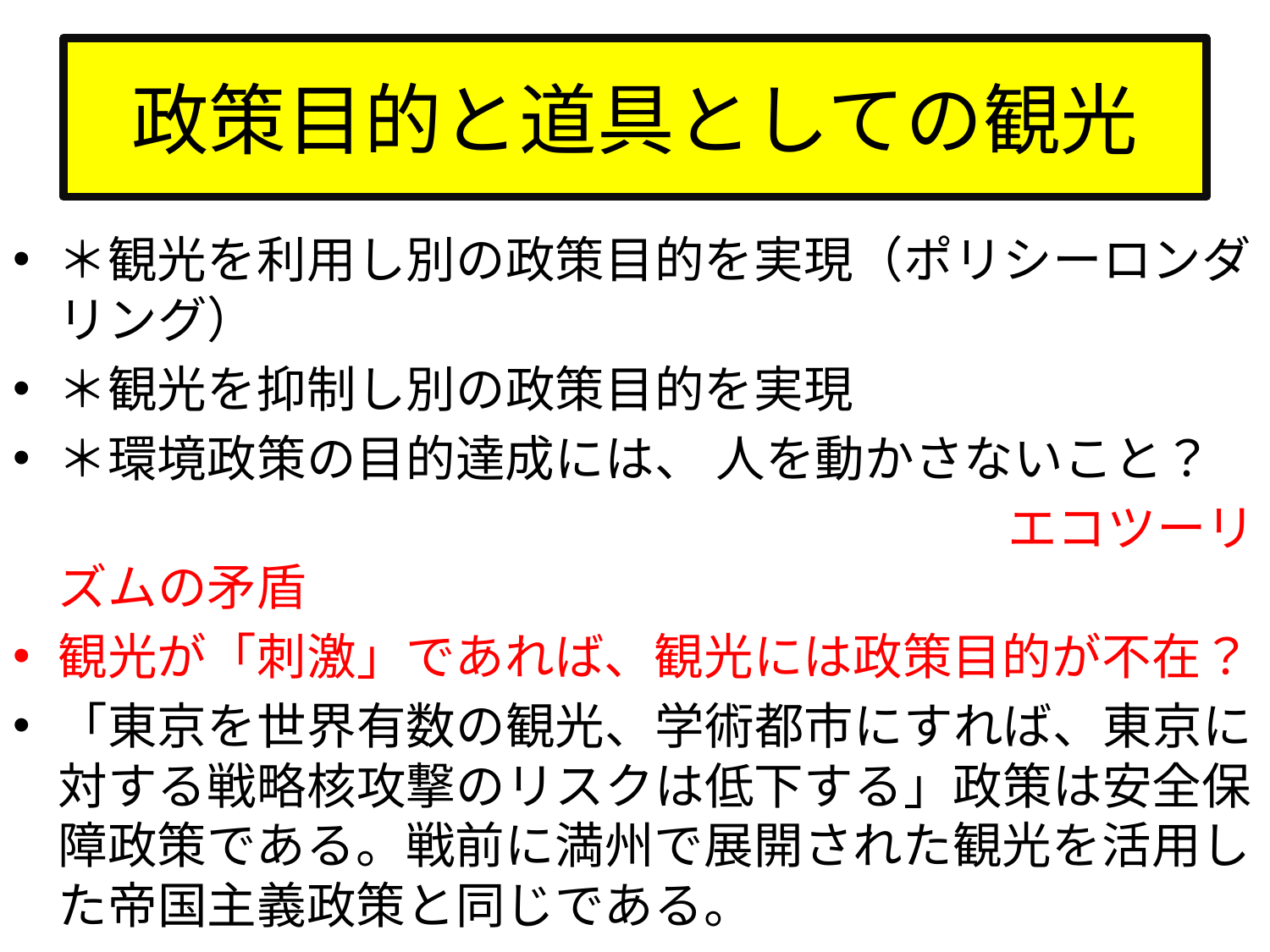

# 政策目的と道具としての観光
＊観光を利用し別の政策目的を実現（ポリシーロンダリング）
＊観光を抑制し別の政策目的を実現
＊環境政策の目的達成には、 人を動かさないこと？
　　　　　　　　　　　　　　　　　　　　エコツーリズムの矛盾
観光が「刺激」であれば、観光には政策目的が不在？
「東京を世界有数の観光、学術都市にすれば、東京に対する戦略核攻撃のリスクは低下する」政策は安全保障政策である。戦前に満州で展開された観光を活用した帝国主義政策と同じである。